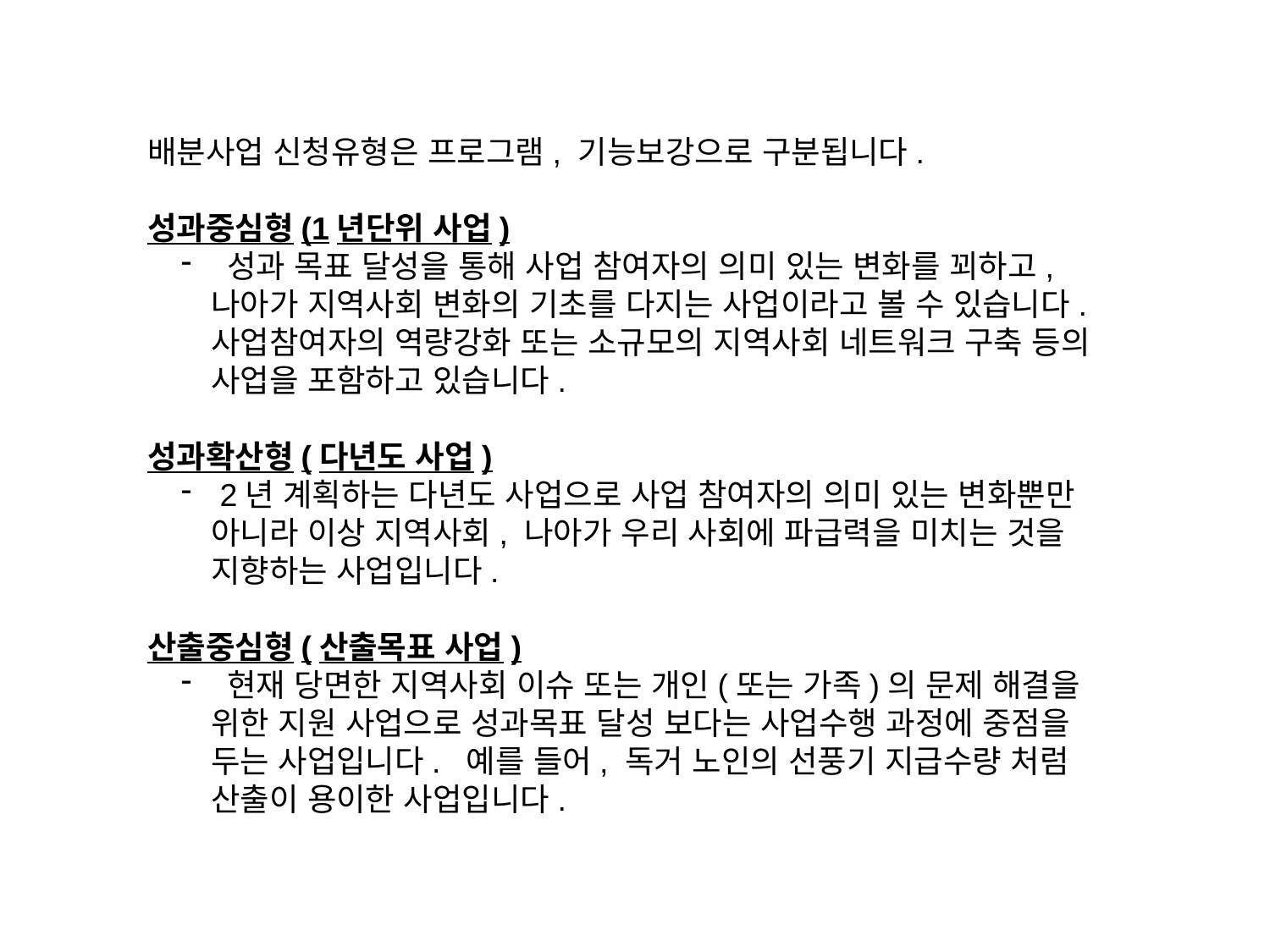

배분사업 신청유형은 프로그램, 기능보강으로 구분됩니다.

성과중심형(1년단위 사업)
 성과 목표 달성을 통해 사업 참여자의 의미 있는 변화를 꾀하고, 나아가 지역사회 변화의 기초를 다지는 사업이라고 볼 수 있습니다. 사업참여자의 역량강화 또는 소규모의 지역사회 네트워크 구축 등의 사업을 포함하고 있습니다.

성과확산형(다년도 사업)
 2년 계획하는 다년도 사업으로 사업 참여자의 의미 있는 변화뿐만 아니라 이상 지역사회, 나아가 우리 사회에 파급력을 미치는 것을 지향하는 사업입니다.

산출중심형(산출목표 사업)
 현재 당면한 지역사회 이슈 또는 개인(또는 가족)의 문제 해결을 위한 지원 사업으로 성과목표 달성 보다는 사업수행 과정에 중점을 두는 사업입니다.  예를 들어, 독거 노인의 선풍기 지급수량 처럼 산출이 용이한 사업입니다.